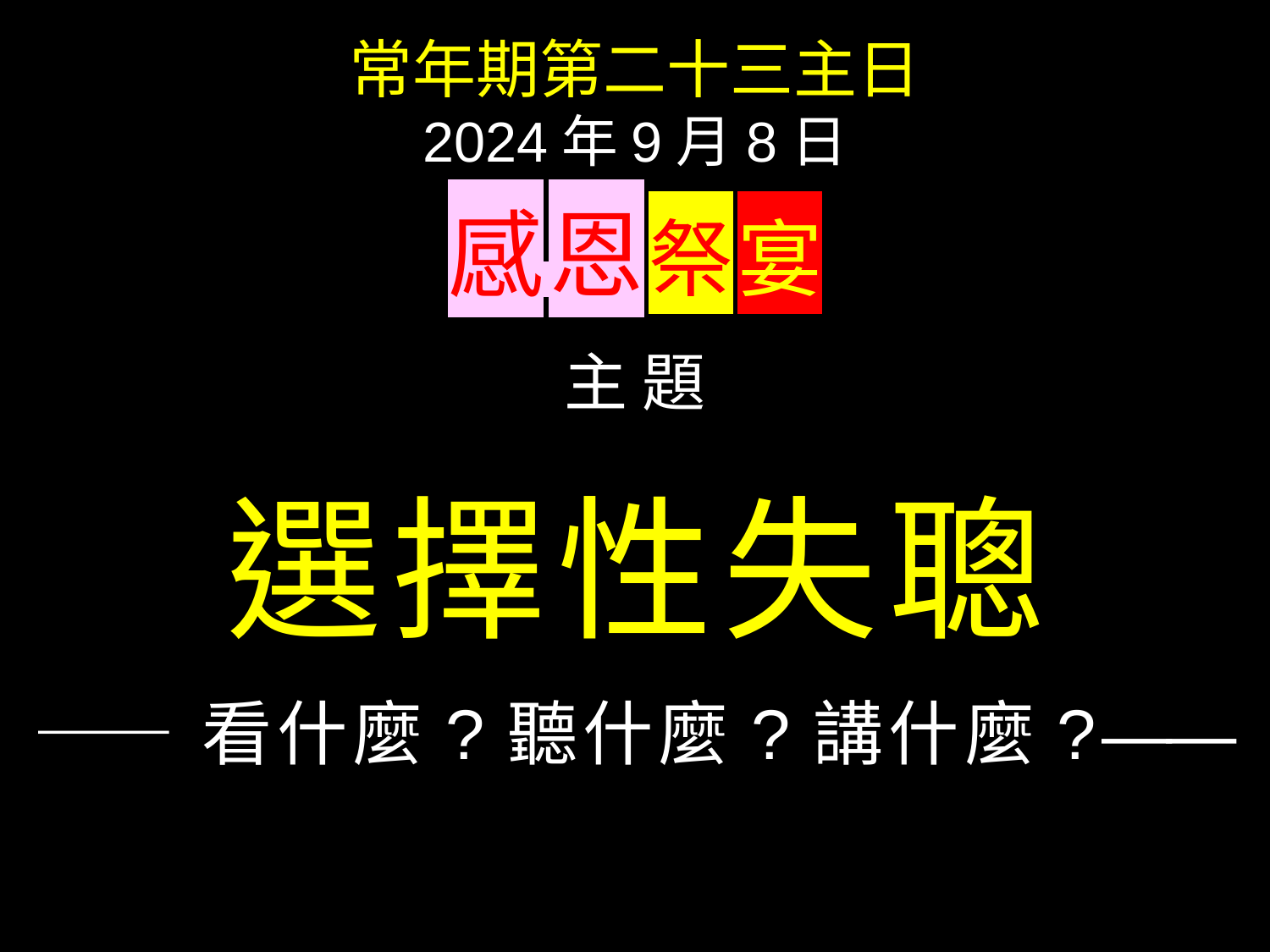

常年期第二十三主日
2024年9月8日
感 恩 祭 宴

主 題

選擇性失聰
—— 看什麼?聽什麼?講什麼?——